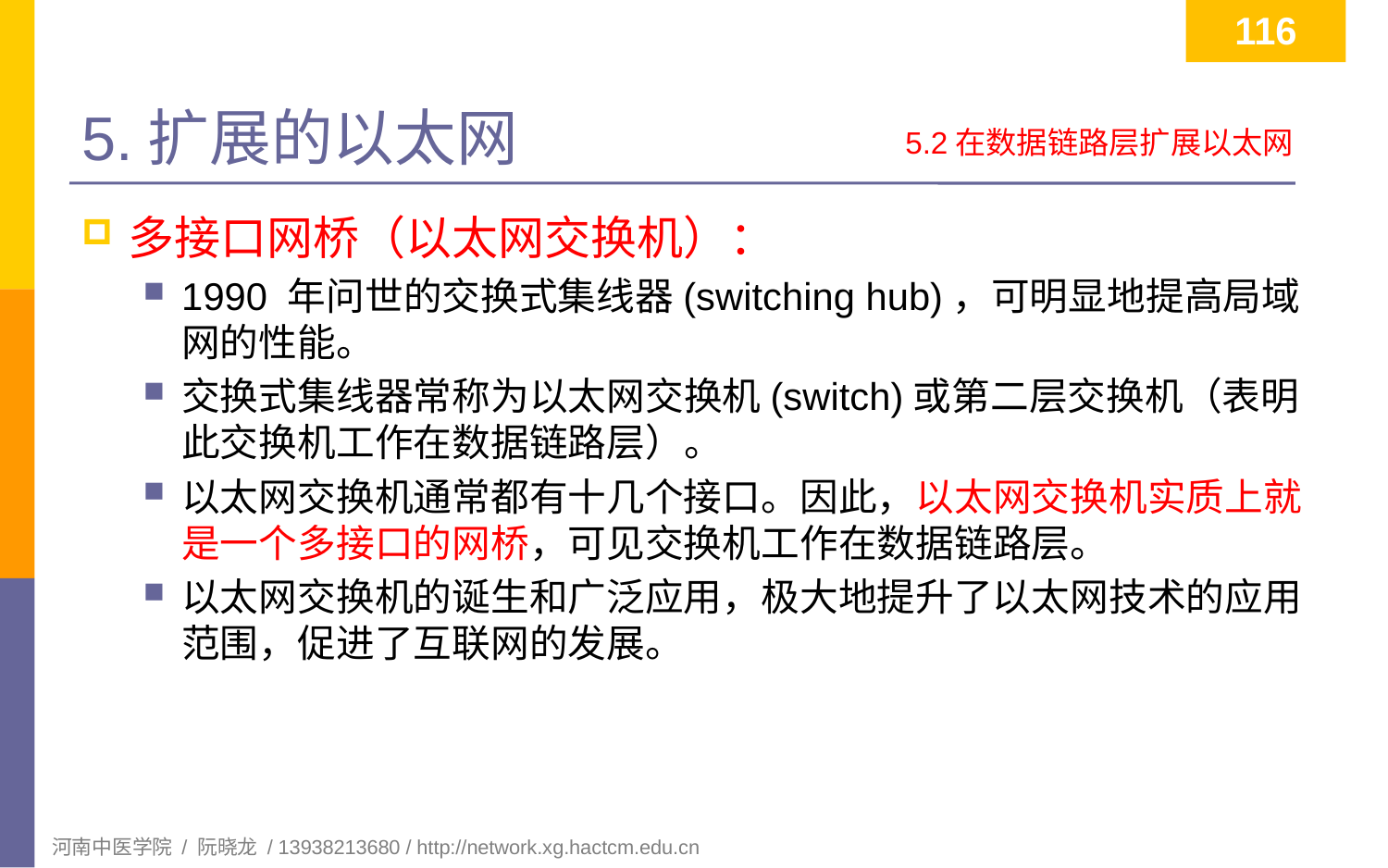

116
# 5.扩展的以太网
5.2在数据链路层扩展以太网
多接口网桥（以太网交换机）：
1990 年问世的交换式集线器(switching hub)，可明显地提高局域网的性能。
交换式集线器常称为以太网交换机(switch)或第二层交换机（表明此交换机工作在数据链路层）。
以太网交换机通常都有十几个接口。因此，以太网交换机实质上就是一个多接口的网桥，可见交换机工作在数据链路层。
以太网交换机的诞生和广泛应用，极大地提升了以太网技术的应用范围，促进了互联网的发展。